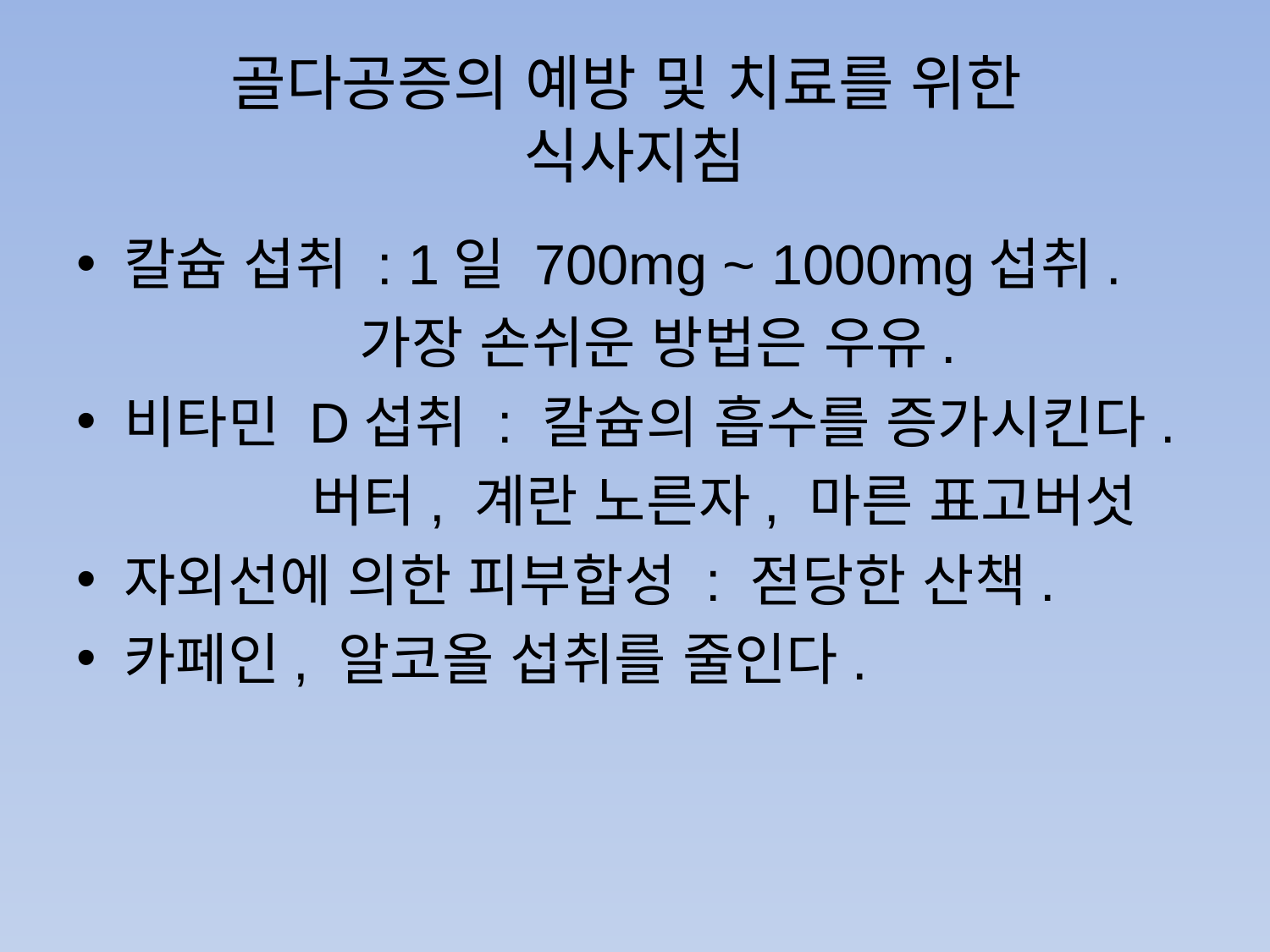

# 골다공증의 예방 및 치료를 위한 식사지침
칼슘 섭취 : 1일 700mg ~ 1000mg섭취.
                 가장 손쉬운 방법은 우유.
비타민 D섭취 : 칼슘의 흡수를 증가시킨다.
              버터, 계란 노른자, 마른 표고버섯
자외선에 의한 피부합성 : 젇당한 산책.
카페인, 알코올 섭취를 줄인다.